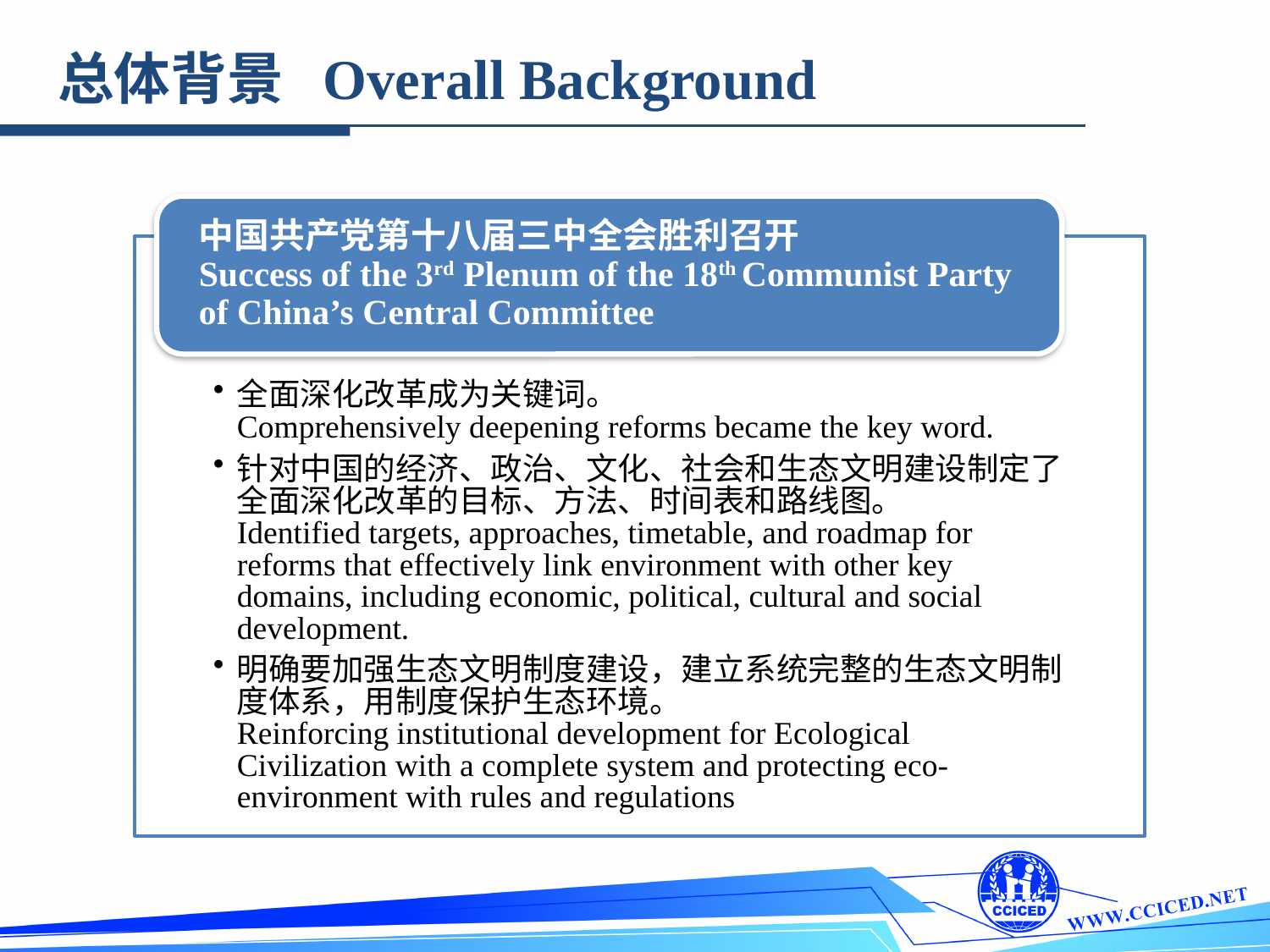

总体背景  Overall Background
全面深化改革成为关键词。
Comprehensively deepening reforms became the key word.
针对中国的经济、政治、文化、社会和生态文明建设制定了全面深化改革的目标、方法、时间表和路线图。
Identified targets, approaches, timetable, and roadmap for reforms that effectively link environment with other key domains, including economic, political, cultural and social development.
明确要加强生态文明制度建设，建立系统完整的生态文明制度体系，用制度保护生态环境。
Reinforcing institutional development for Ecological Civilization with a complete system and protecting eco-environment with rules and regulations
中国共产党第十八届三中全会胜利召开
Success of the 3rd Plenum of the 18th Communist Party of China’s Central Committee